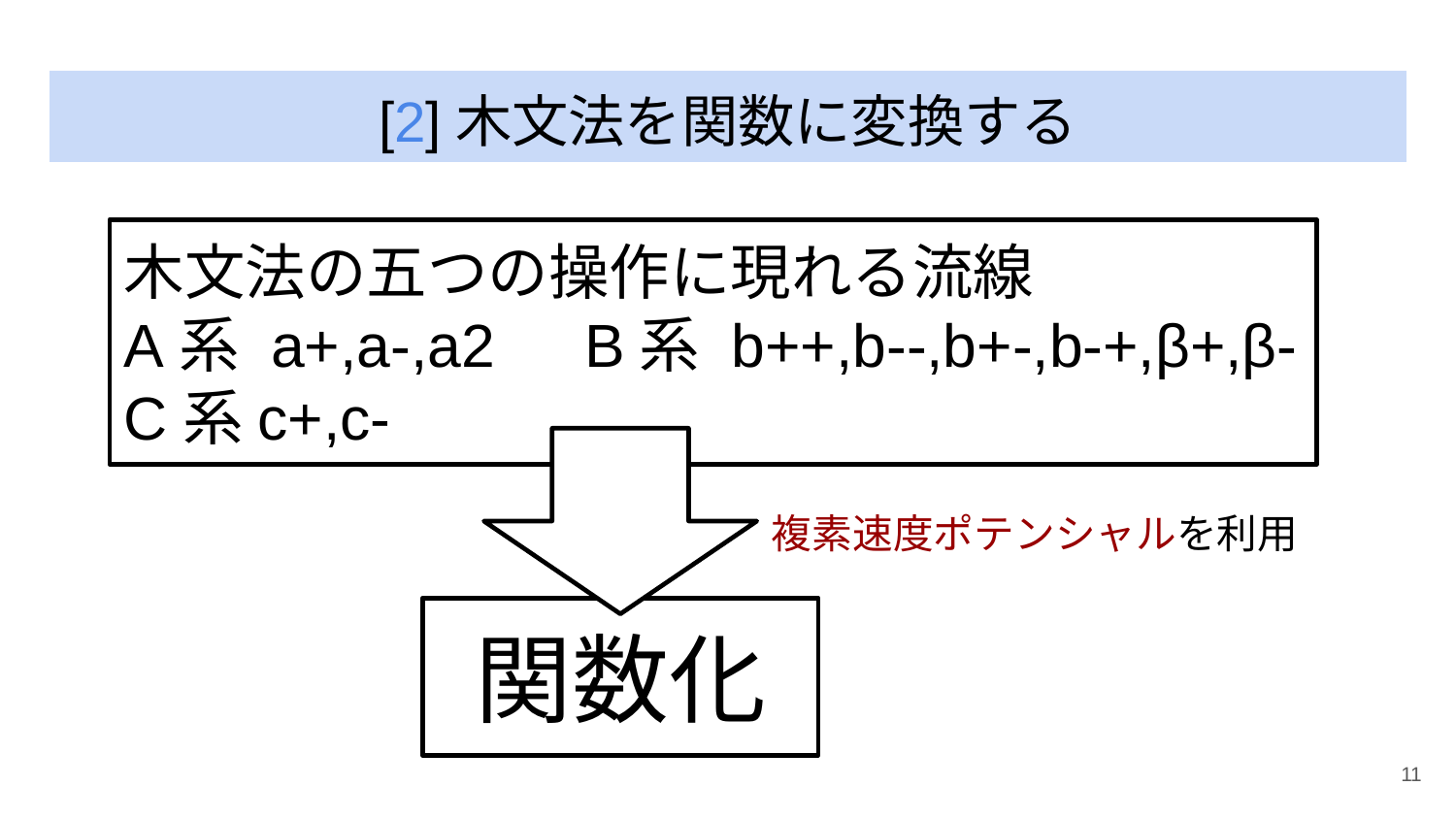

# [2]木文法を関数に変換する
木文法の五つの操作に現れる流線
A系 a+,a-,a2　B系 b++,b--,b+-,b-+,β+,β-
C系c+,c-

複素速度ポテンシャルを利用
関数化
11